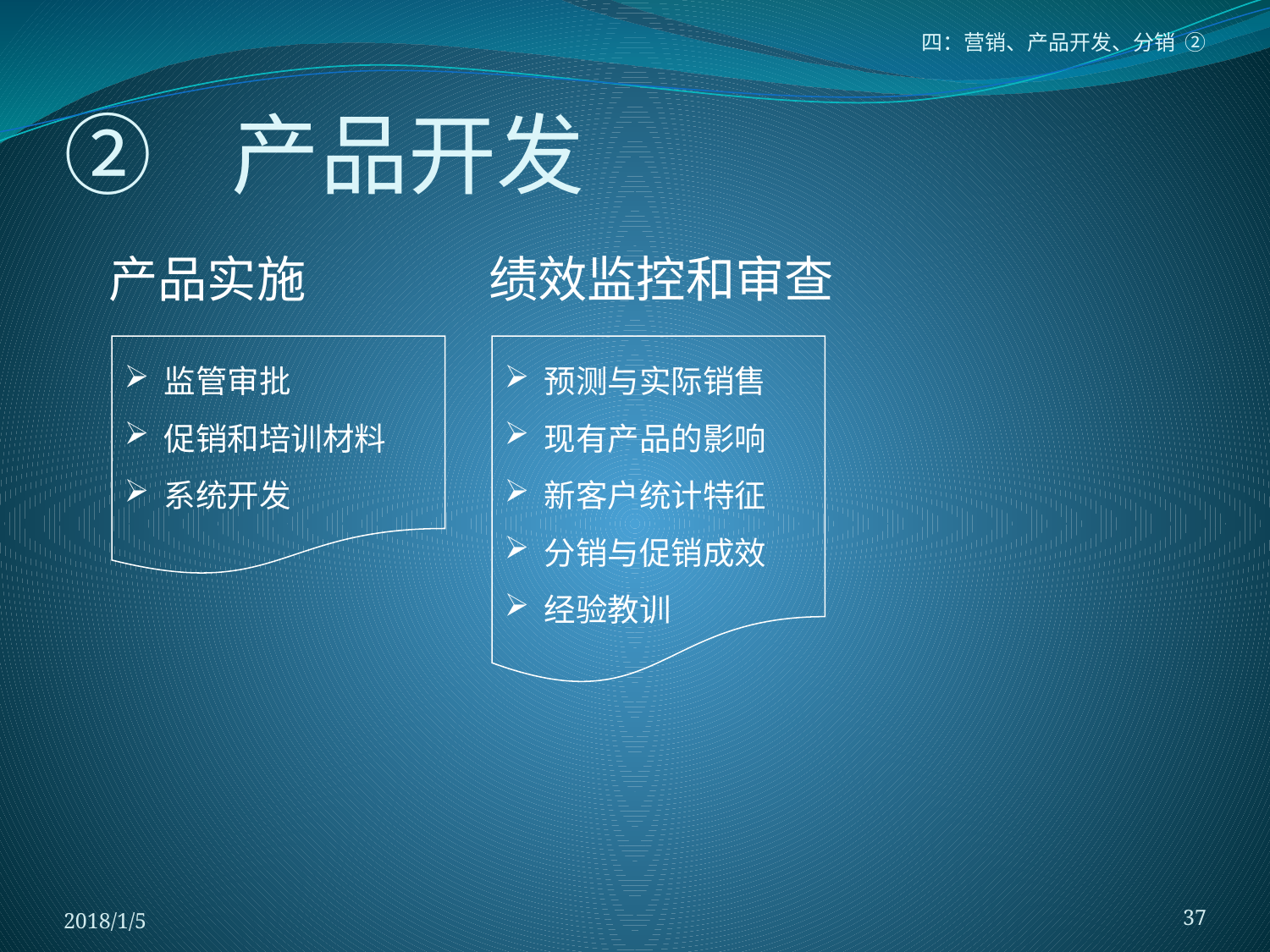

四：营销、产品开发、分销  ②
# ②   产品开发
产品实施
绩效监控和审查
监管审批
促销和培训材料
系统开发

预测与实际销售
现有产品的影响
新客户统计特征
分销与促销成效
经验教训

2018/1/5
37